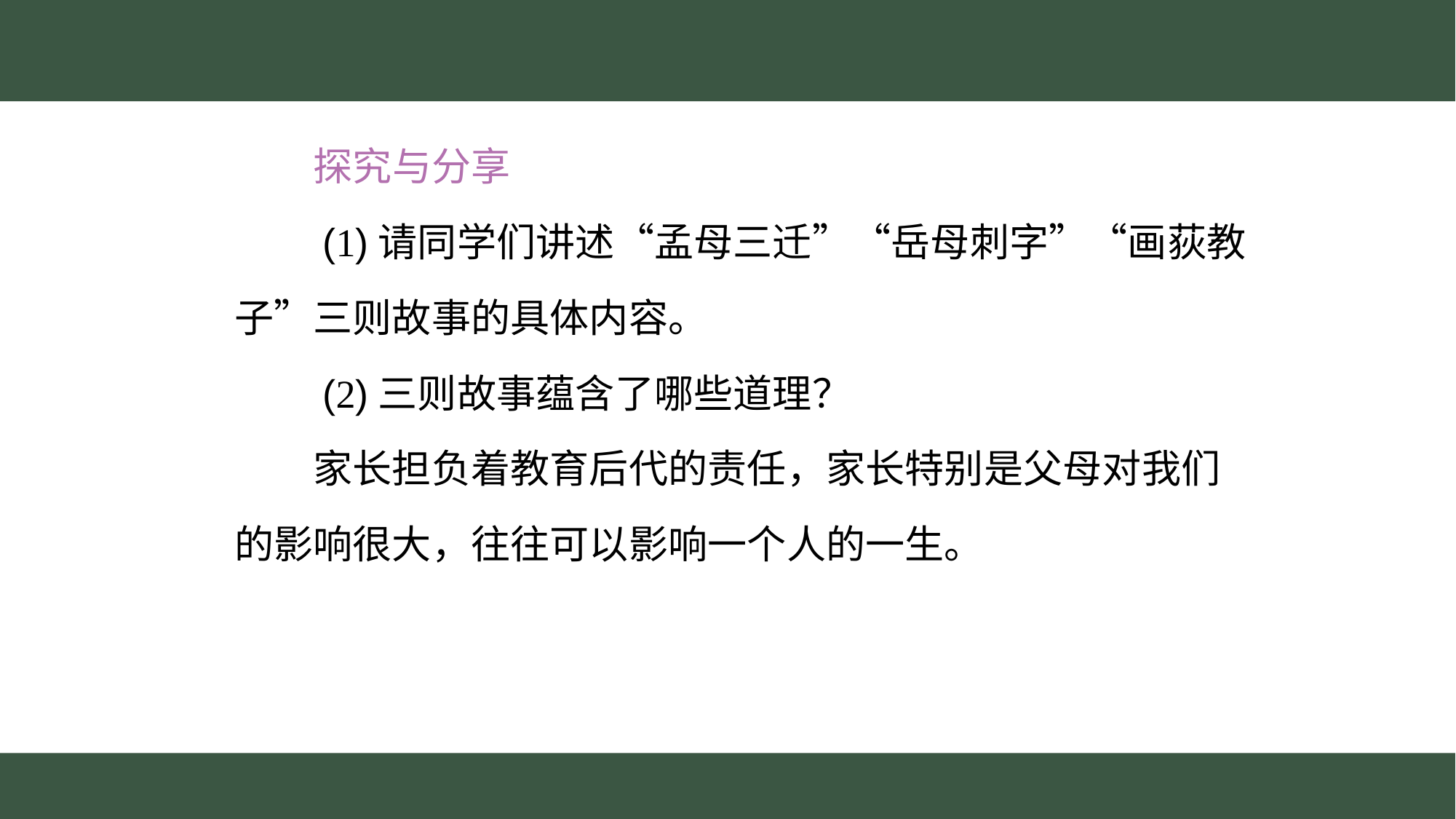

探究与分享
　　(1)请同学们讲述“孟母三迁”“岳母刺字”“画荻教
子”三则故事的具体内容。
　　(2)三则故事蕴含了哪些道理？
　　家长担负着教育后代的责任，家长特别是父母对我们
的影响很大，往往可以影响一个人的一生。